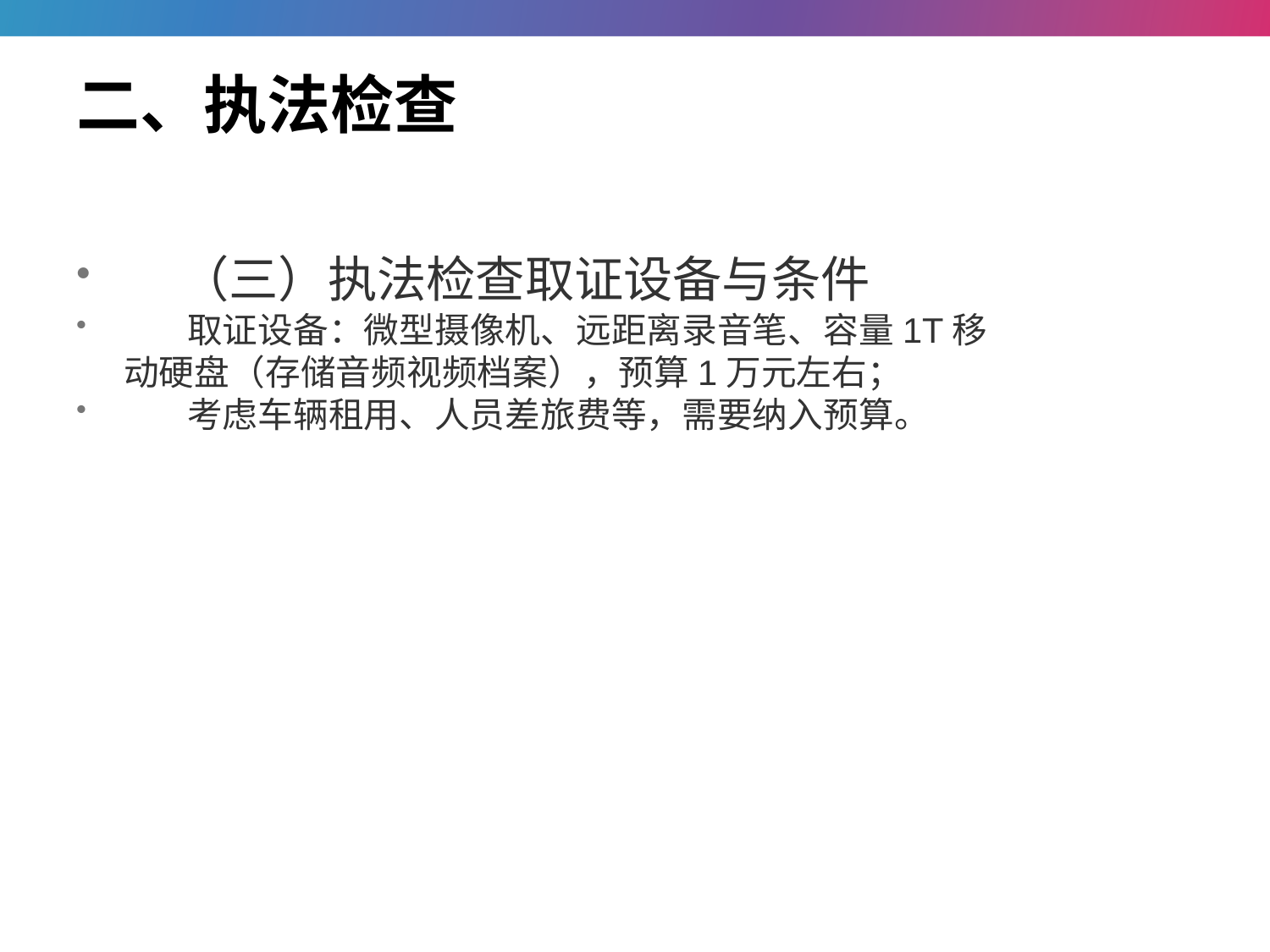

# 二、执法检查
    （三）执法检查取证设备与条件
       取证设备：微型摄像机、远距离录音笔、容量1T移动硬盘（存储音频视频档案），预算1万元左右；
       考虑车辆租用、人员差旅费等，需要纳入预算。